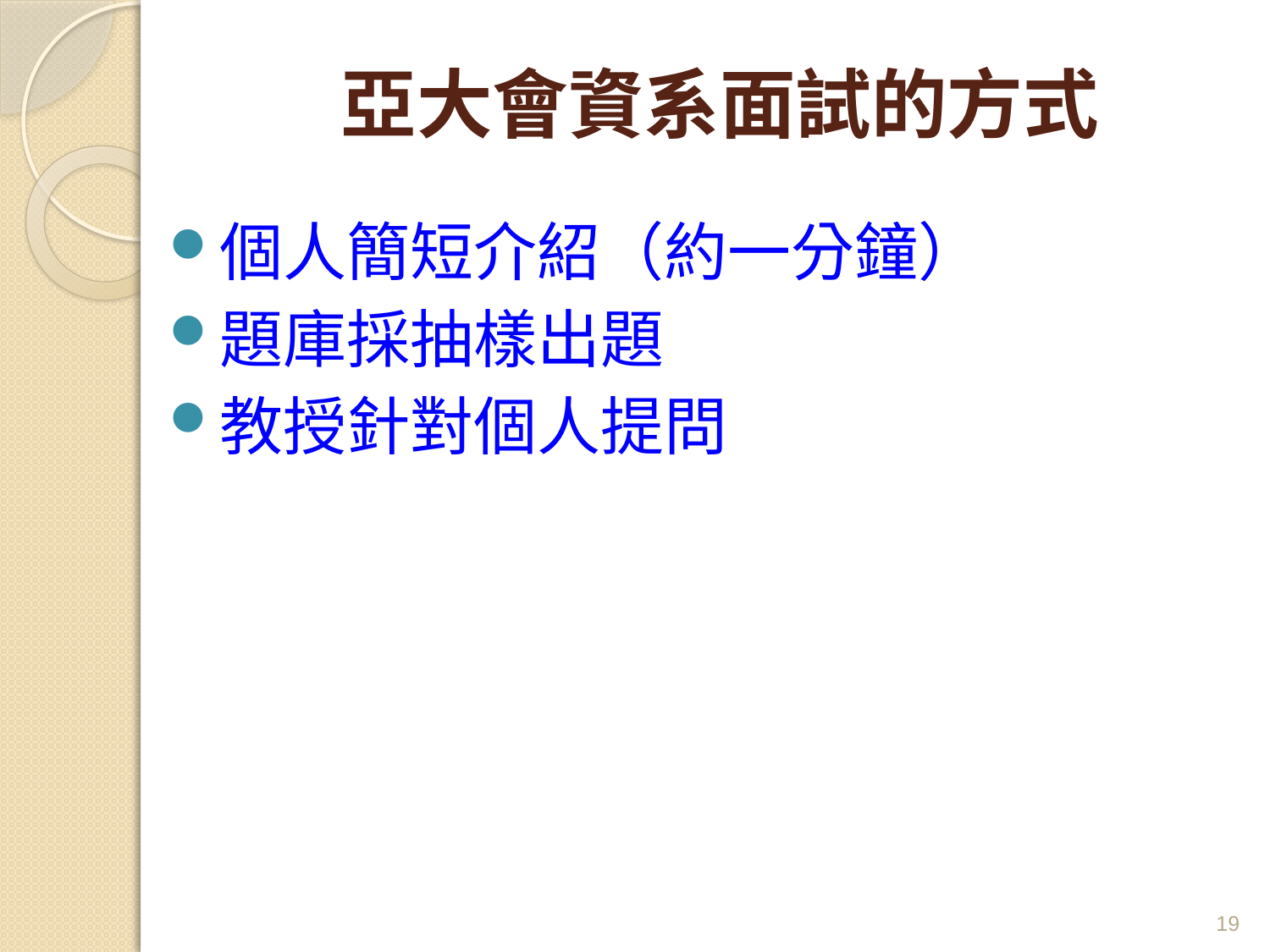

# 亞大會資系面試的方式
個人簡短介紹（約一分鐘）
題庫採抽樣出題
教授針對個人提問
19